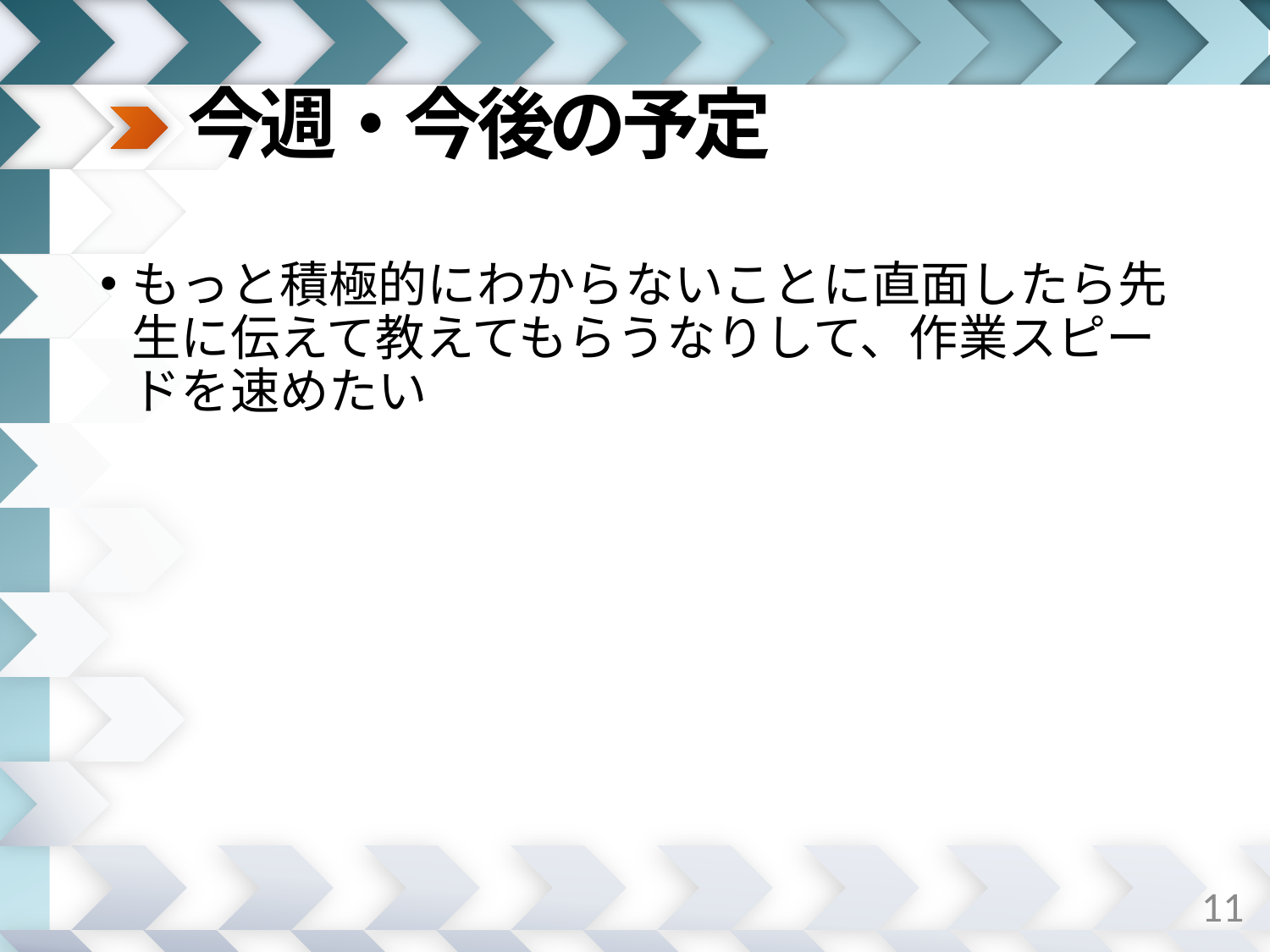

# 今週・今後の予定
もっと積極的にわからないことに直面したら先生に伝えて教えてもらうなりして、作業スピードを速めたい

11